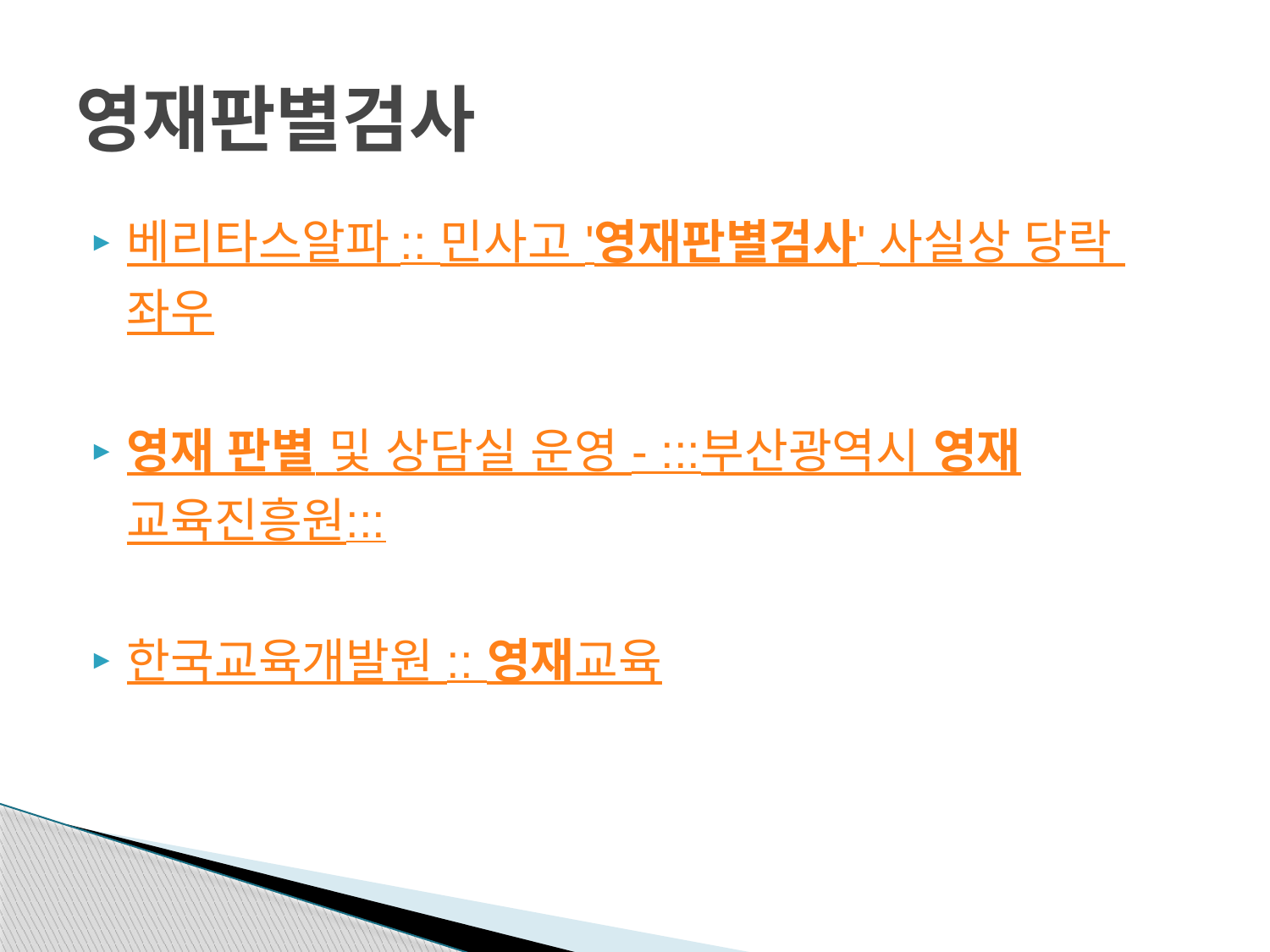

# 영재판별검사
베리타스알파 :: 민사고 '영재판별검사' 사실상 당락 좌우

영재 판별 및 상담실 운영 - :::부산광역시 영재교육진흥원:::

한국교육개발원 :: 영재교육